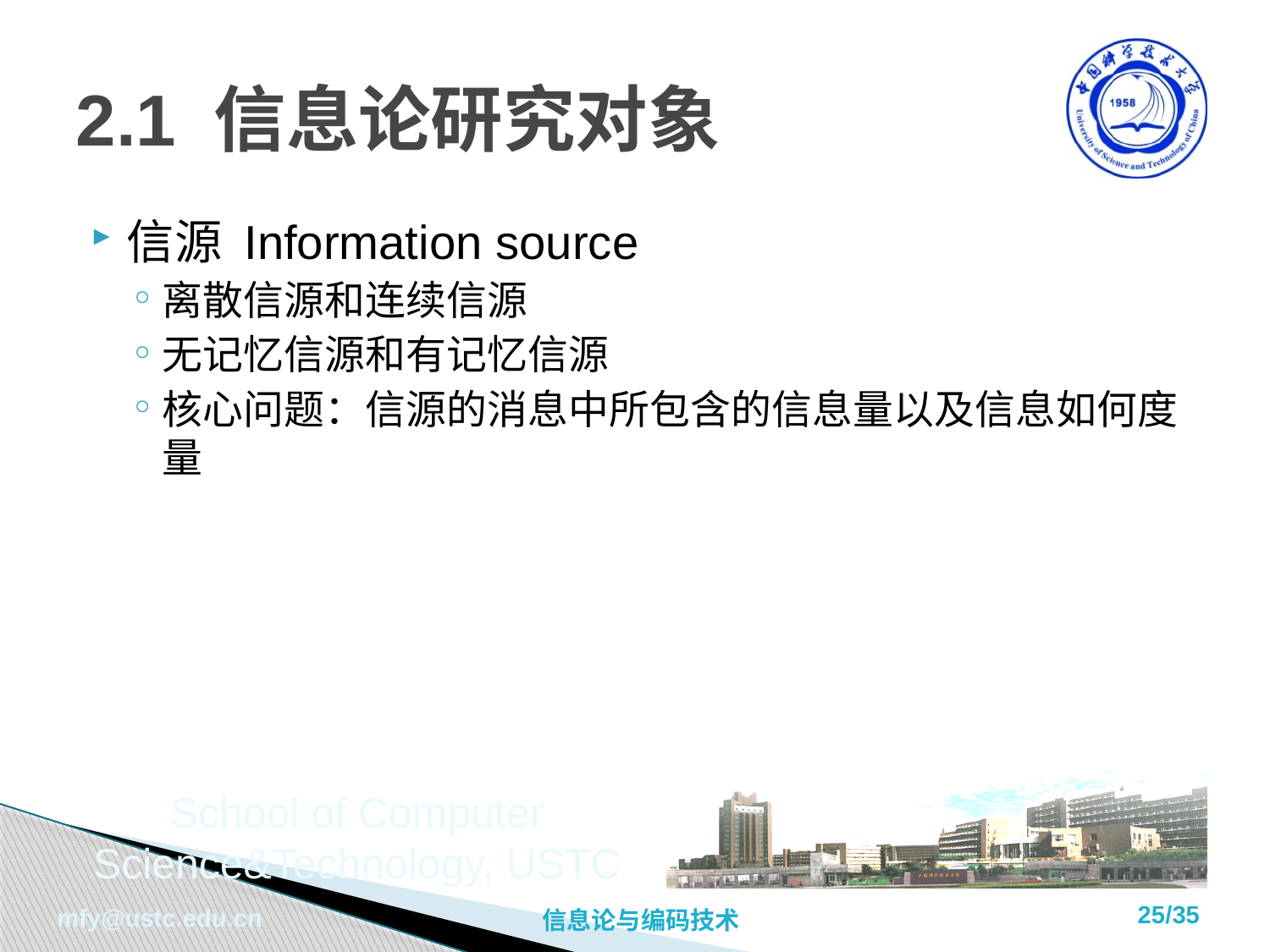

# 2.1 信息论研究对象
信源 Information source
离散信源和连续信源
无记忆信源和有记忆信源
核心问题：信源的消息中所包含的信息量以及信息如何度量